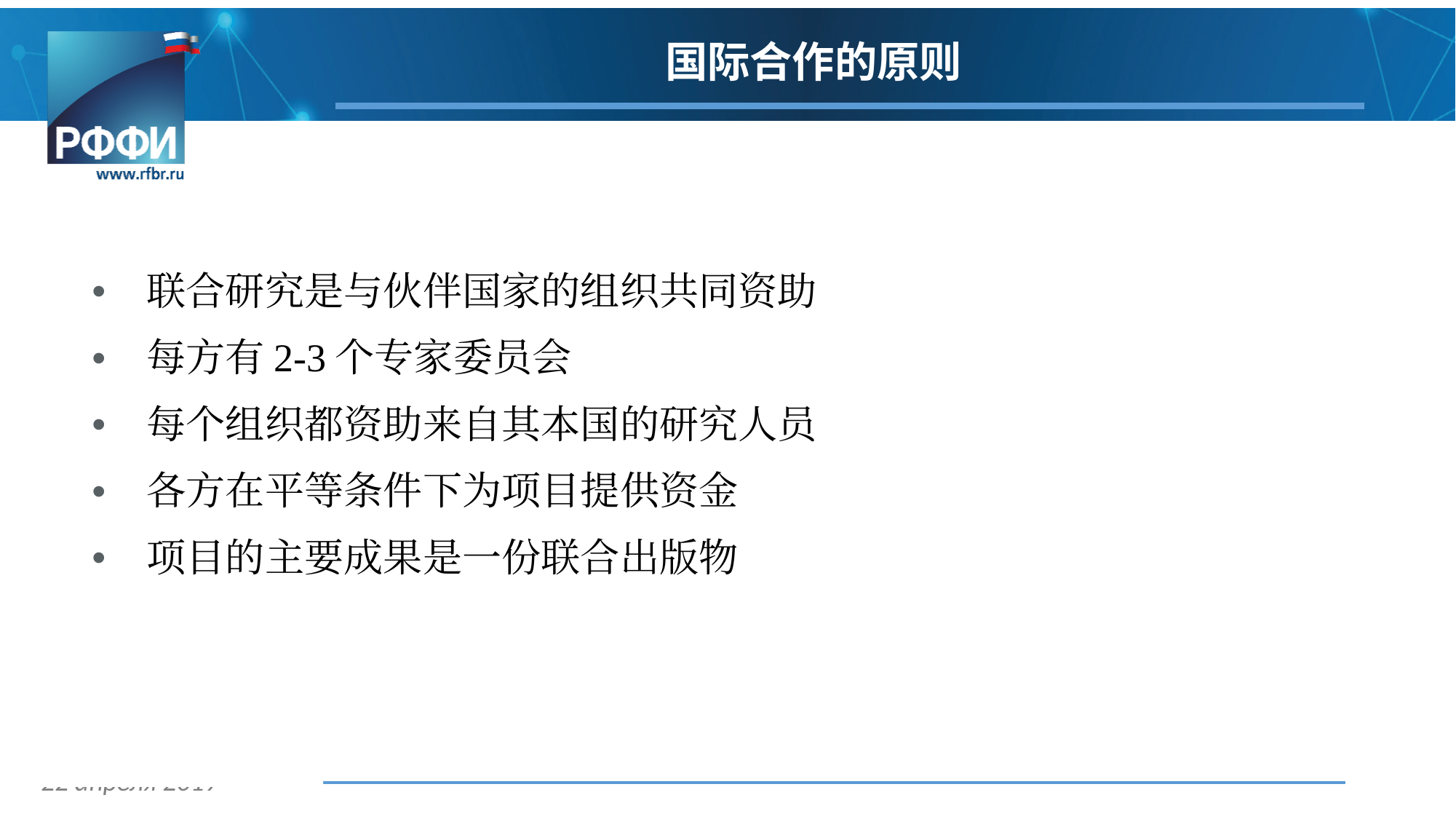

# 国际合作的原则
联合研究是与伙伴国家的组织共同资助
每方有2-3个专家委员会
每个组织都资助来自其本国的研究人员
各方在平等条件下为项目提供资金
项目的主要成果是一份联合出版物

|  |
| --- |